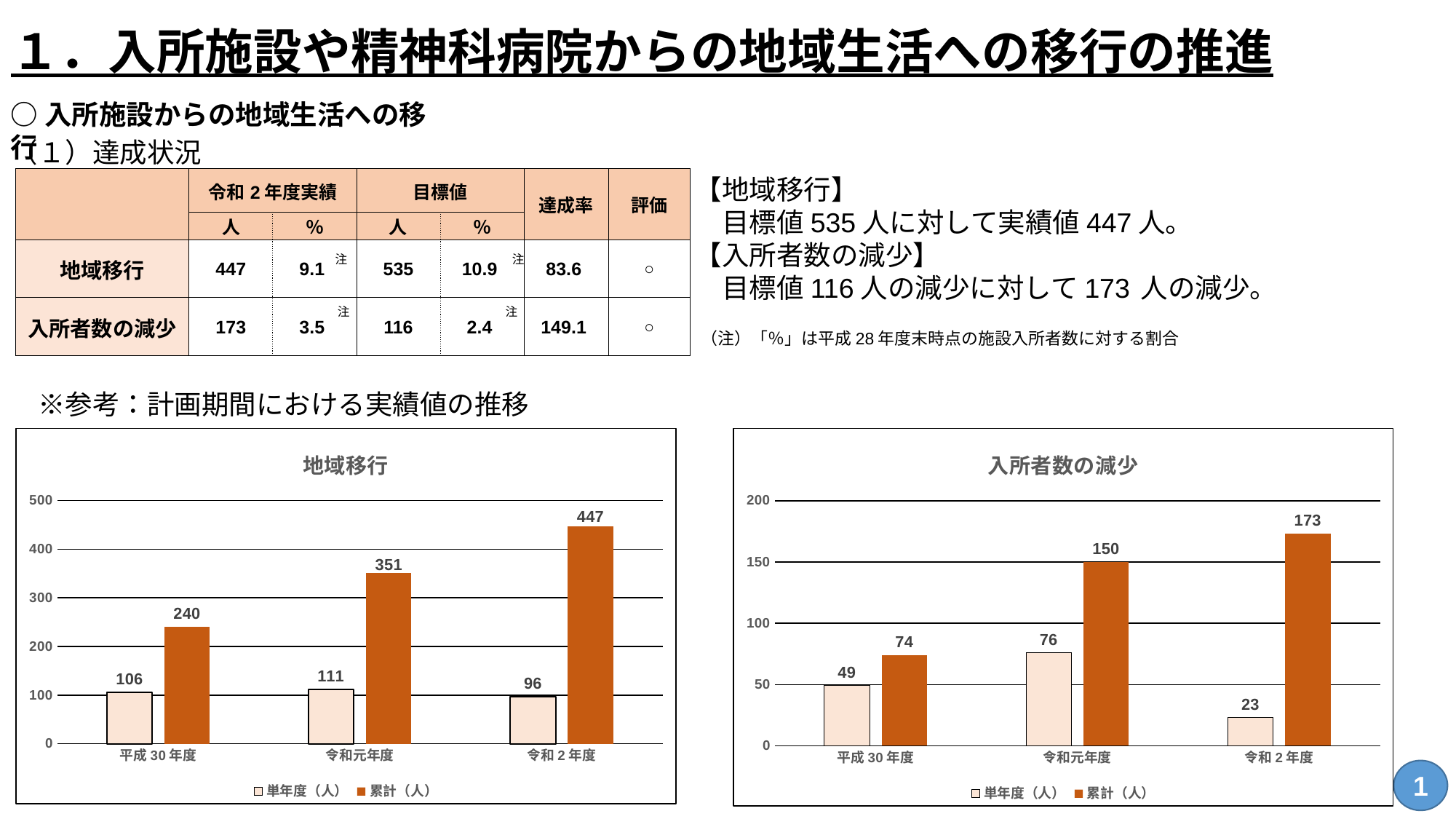

# １．入所施設や精神科病院からの地域生活への移行の推進
○入所施設からの地域生活への移行
（１）達成状況
【地域移行】
　目標値535人に対して実績値447人。
【入所者数の減少】
　目標値116人の減少に対して173 人の減少。
|  | 令和2年度実績 |  | 目標値 |  | 達成率 | 評価 |
| --- | --- | --- | --- | --- | --- | --- |
|  | 人 | ％ | 人 | ％ |  |  |
| 地域移行 | 447 | 9.1 | 535 | 10.9 | 83.6 | ○ |
| 入所者数の減少 | 173 | 3.5 | 116 | 2.4 | 149.1 | ○ |
注
注
注
注
（注）「％」は平成28年度末時点の施設入所者数に対する割合
　※参考：計画期間における実績値の推移

### Chart: 地域移行

| Category | 単年度（人） | 累計（人） |
|---|---|---|
| 平成30年度 | 106.0 | 240.0 |
| 令和元年度 | 111.0 | 351.0 |
| 令和2年度 | 96.0 | 447.0 |

### Chart: 入所者数の減少

| Category | 単年度（人） | 累計（人） |
|---|---|---|
| 平成30年度 | 49.0 | 74.0 |
| 令和元年度 | 76.0 | 150.0 |
| 令和2年度 | 23.0 | 173.0 |
1